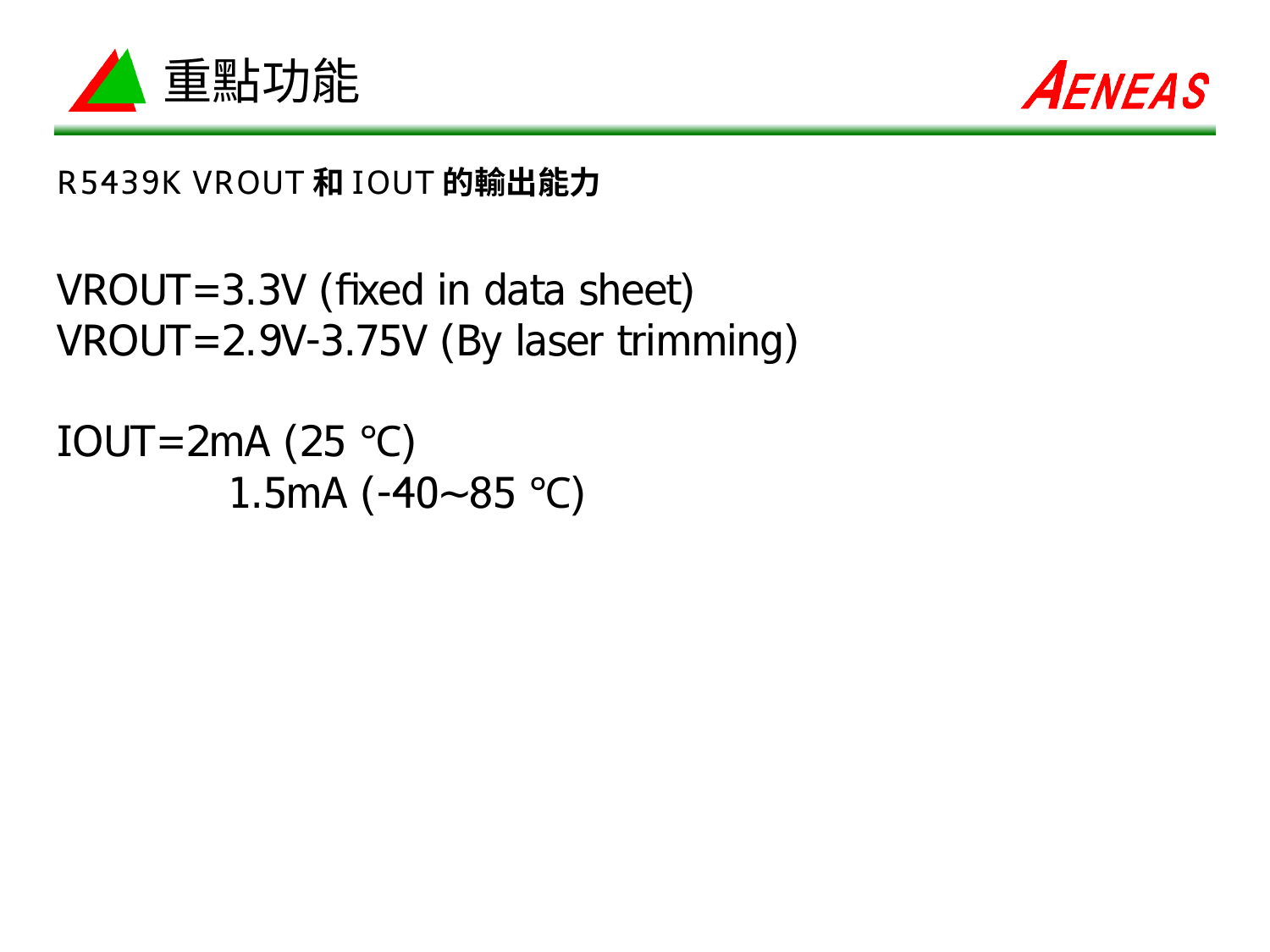

# 重點功能
R5439K VROUT和IOUT的輸出能力

VROUT=3.3V (fixed in data sheet)
VROUT=2.9V-3.75V (By laser trimming)

IOUT=2mA (25 ℃)
             1.5mA (-40~85 ℃)